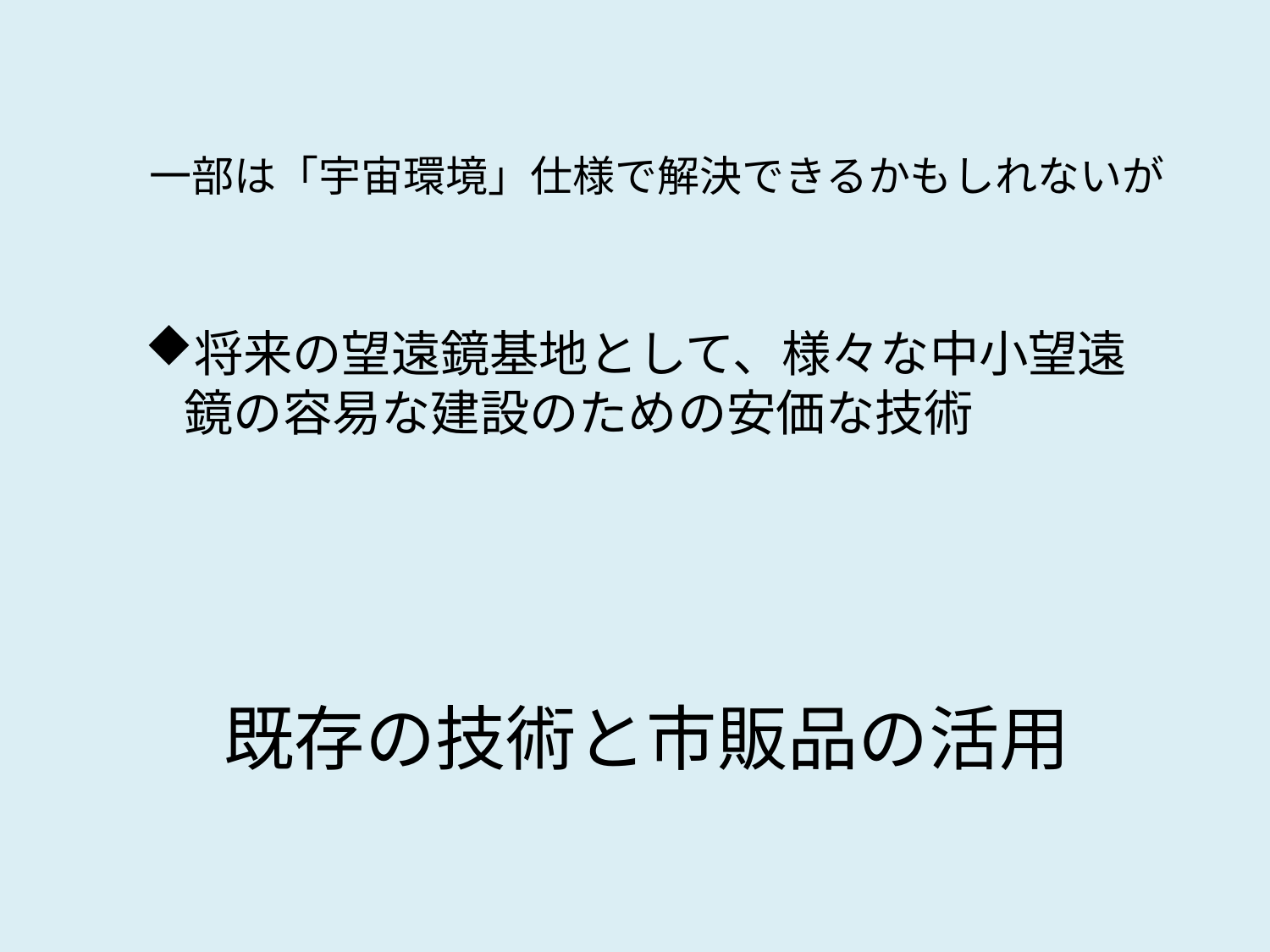

一部は「宇宙環境」仕様で解決できるかもしれないが
将来の望遠鏡基地として、様々な中小望遠鏡の容易な建設のための安価な技術
既存の技術と市販品の活用